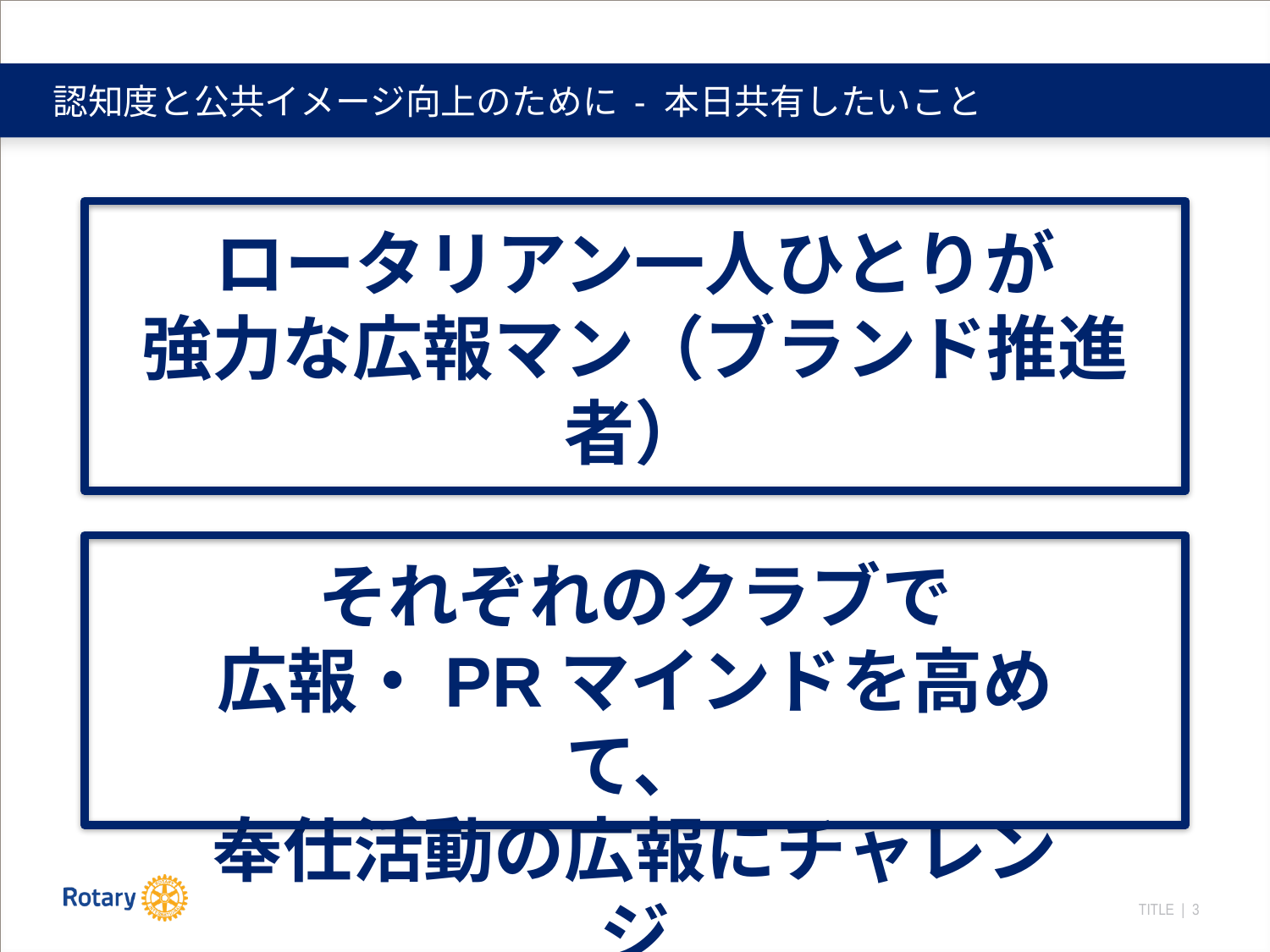

# 認知度と公共イメージ向上のために - 本日共有したいこと

ロータリアン一人ひとりが
強力な広報マン（ブランド推進者）

それぞれのクラブで
広報・PRマインドを高めて、
奉仕活動の広報にチャレンジ